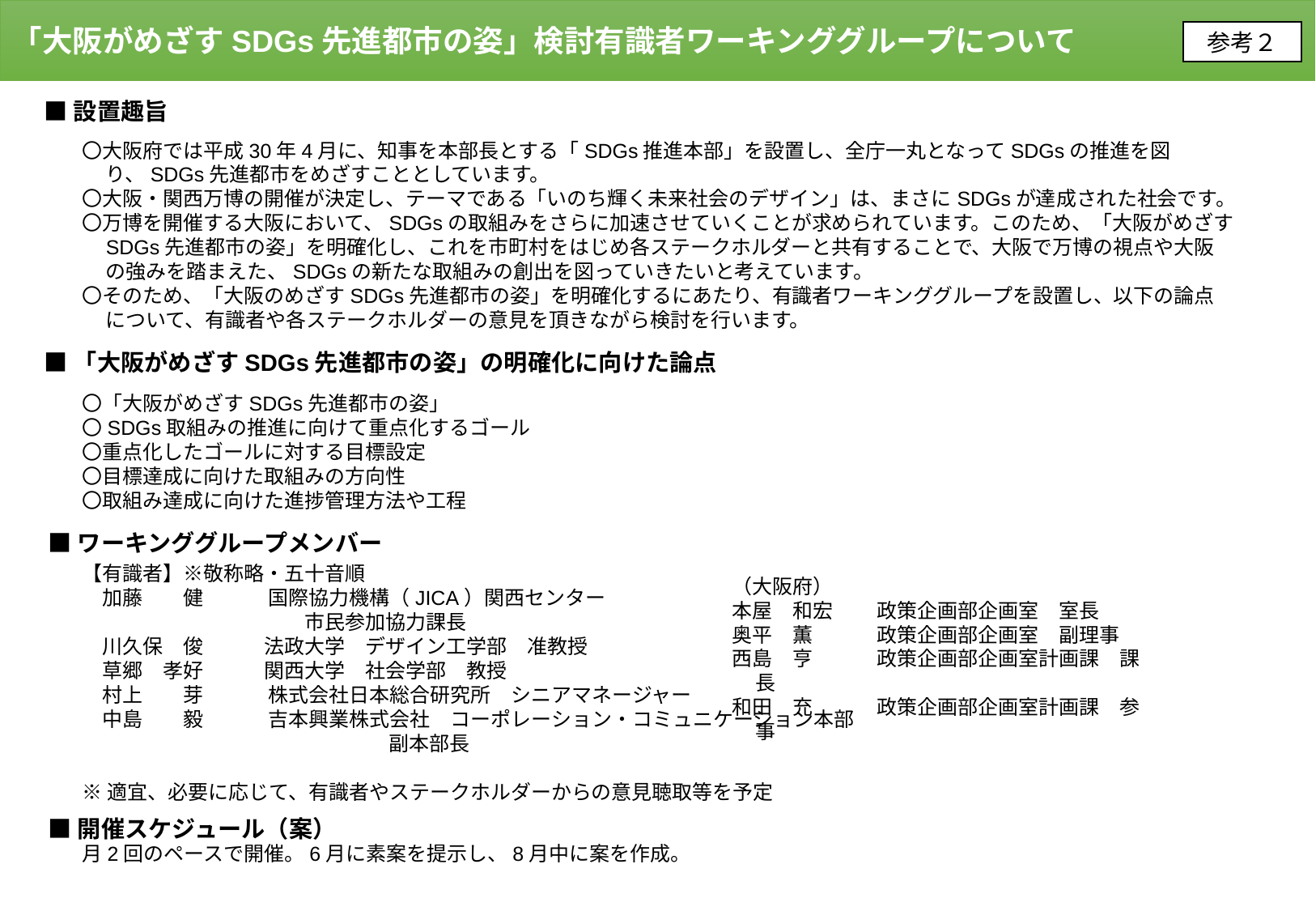

「大阪がめざすSDGs先進都市の姿」検討有識者ワーキンググループについて
参考２
■設置趣旨
〇大阪府では平成30年4月に、知事を本部長とする「SDGs推進本部」を設置し、全庁一丸となってSDGsの推進を図り、SDGs先進都市をめざすこととしています。
〇大阪・関西万博の開催が決定し、テーマである「いのち輝く未来社会のデザイン」は、まさにSDGsが達成された社会です。
〇万博を開催する大阪において、SDGsの取組みをさらに加速させていくことが求められています。このため、「大阪がめざすSDGs先進都市の姿」を明確化し、これを市町村をはじめ各ステークホルダーと共有することで、大阪で万博の視点や大阪の強みを踏まえた、SDGsの新たな取組みの創出を図っていきたいと考えています。
〇そのため、「大阪のめざすSDGs先進都市の姿」を明確化するにあたり、有識者ワーキンググループを設置し、以下の論点について、有識者や各ステークホルダーの意見を頂きながら検討を行います。
■「大阪がめざすSDGs先進都市の姿」の明確化に向けた論点
〇「大阪がめざすSDGs先進都市の姿」
〇SDGs取組みの推進に向けて重点化するゴール
〇重点化したゴールに対する目標設定
〇目標達成に向けた取組みの方向性
〇取組み達成に向けた進捗管理方法や工程

■ワーキンググループメンバー
【有識者】※敬称略・五十音順
　加藤　　健 　　　国際協力機構（JICA）関西センター
　　　　　　　　　　　市民参加協力課長
　川久保　俊　　　法政大学　デザイン工学部　准教授
　草郷　孝好　　　関西大学　社会学部　教授
　村上　　芽　　　 株式会社日本総合研究所　シニアマネージャー
　中島　　毅　 　　吉本興業株式会社　コーポレーション・コミュニケーション本部
			　　副本部長

※適宜、必要に応じて、有識者やステークホルダーからの意見聴取等を予定
（大阪府）
本屋　和宏	政策企画部企画室　室長
奥平　薫	政策企画部企画室　副理事
西島　亨	政策企画部企画室計画課　課長
和田　充	政策企画部企画室計画課　参事
■開催スケジュール（案）
月2回のペースで開催。6月に素案を提示し、8月中に案を作成。